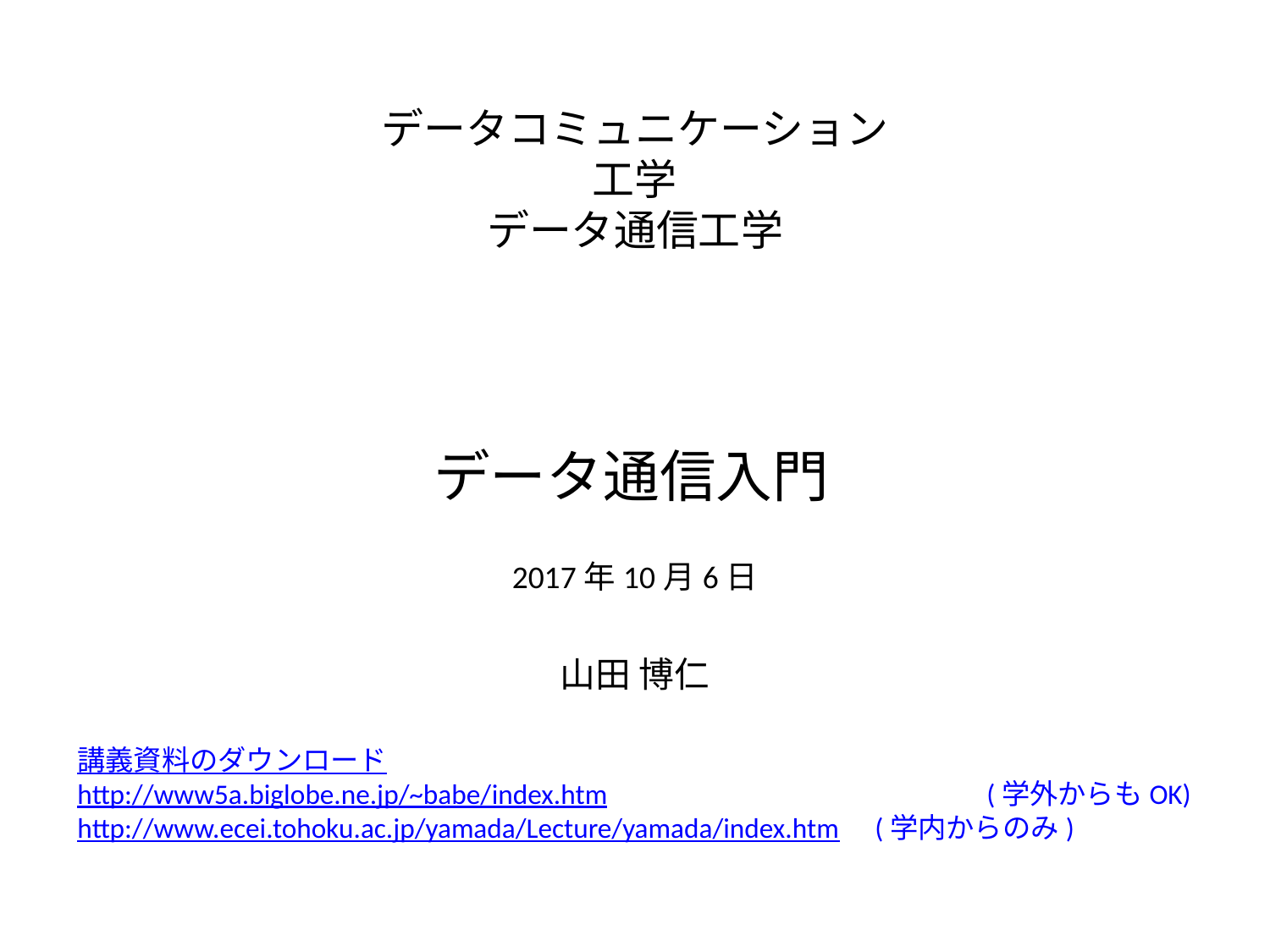

# データコミュニケーション工学 データ通信工学
データ通信入門
2017年10月6日
山田 博仁
講義資料のダウンロード
http://www5a.biglobe.ne.jp/~babe/index.htm　　　　　　　　　　　　　 (学外からもOK)
http://www.ecei.tohoku.ac.jp/yamada/Lecture/yamada/index.htm　(学内からのみ)